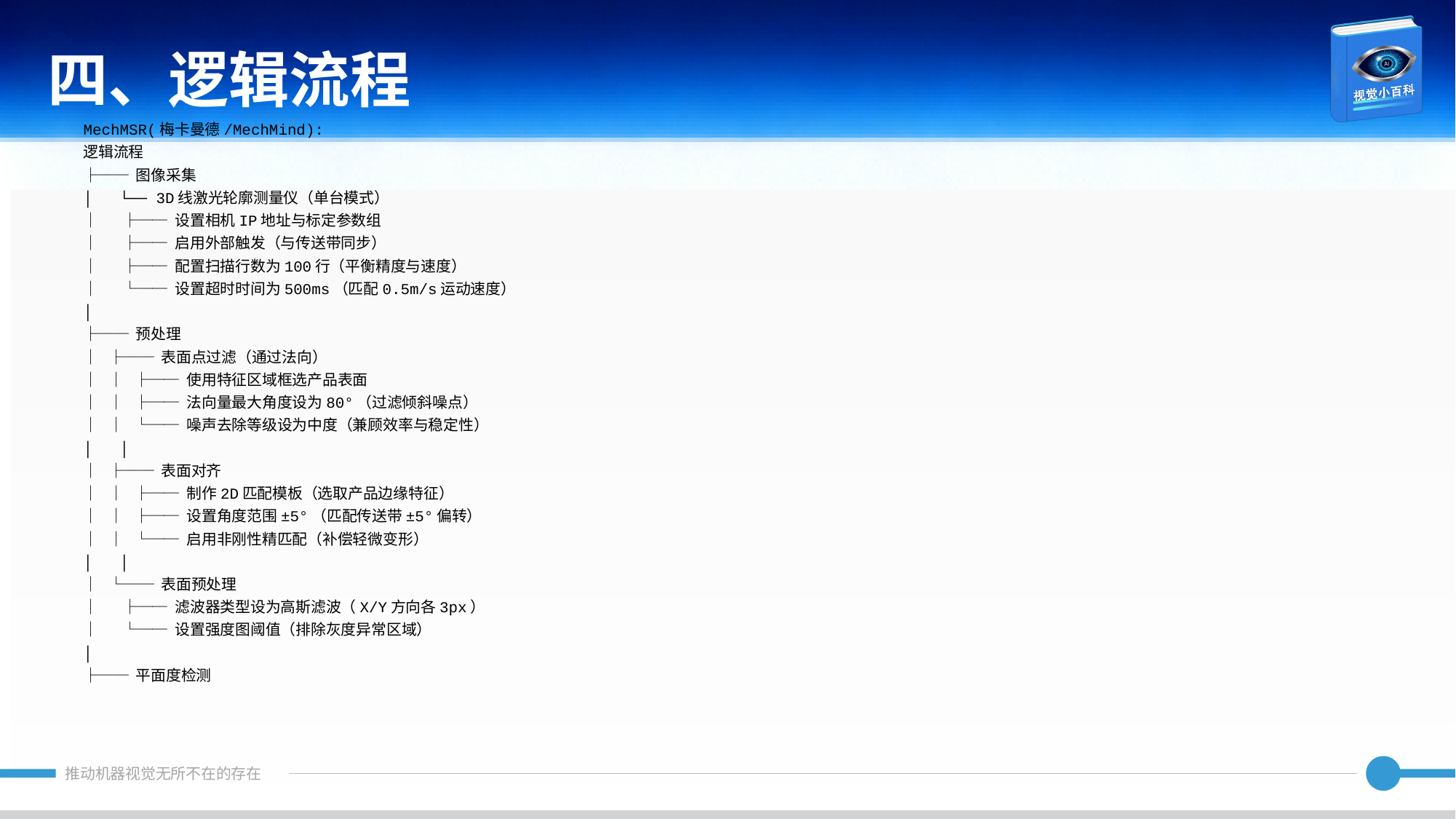

四、逻辑流程

MechMSR(梅卡曼德/MechMind):
逻辑流程
├── 图像采集
│   └── 3D线激光轮廓测量仪（单台模式）
│       ├── 设置相机IP地址与标定参数组
│       ├── 启用外部触发（与传送带同步）
│       ├── 配置扫描行数为100行（平衡精度与速度）
│       └── 设置超时时间为500ms（匹配0.5m/s运动速度）
│
├── 预处理
│   ├── 表面点过滤（通过法向）
│   │   ├── 使用特征区域框选产品表面
│   │   ├── 法向量最大角度设为80°（过滤倾斜噪点）
│   │   └── 噪声去除等级设为中度（兼顾效率与稳定性）
│   │
│   ├── 表面对齐
│   │   ├── 制作2D匹配模板（选取产品边缘特征）
│   │   ├── 设置角度范围±5°（匹配传送带±5°偏转）
│   │   └── 启用非刚性精匹配（补偿轻微变形）
│   │
│   └── 表面预处理
│       ├── 滤波器类型设为高斯滤波（X/Y方向各3px）
│       └── 设置强度图阈值（排除灰度异常区域）
│
├── 平面度检测
9